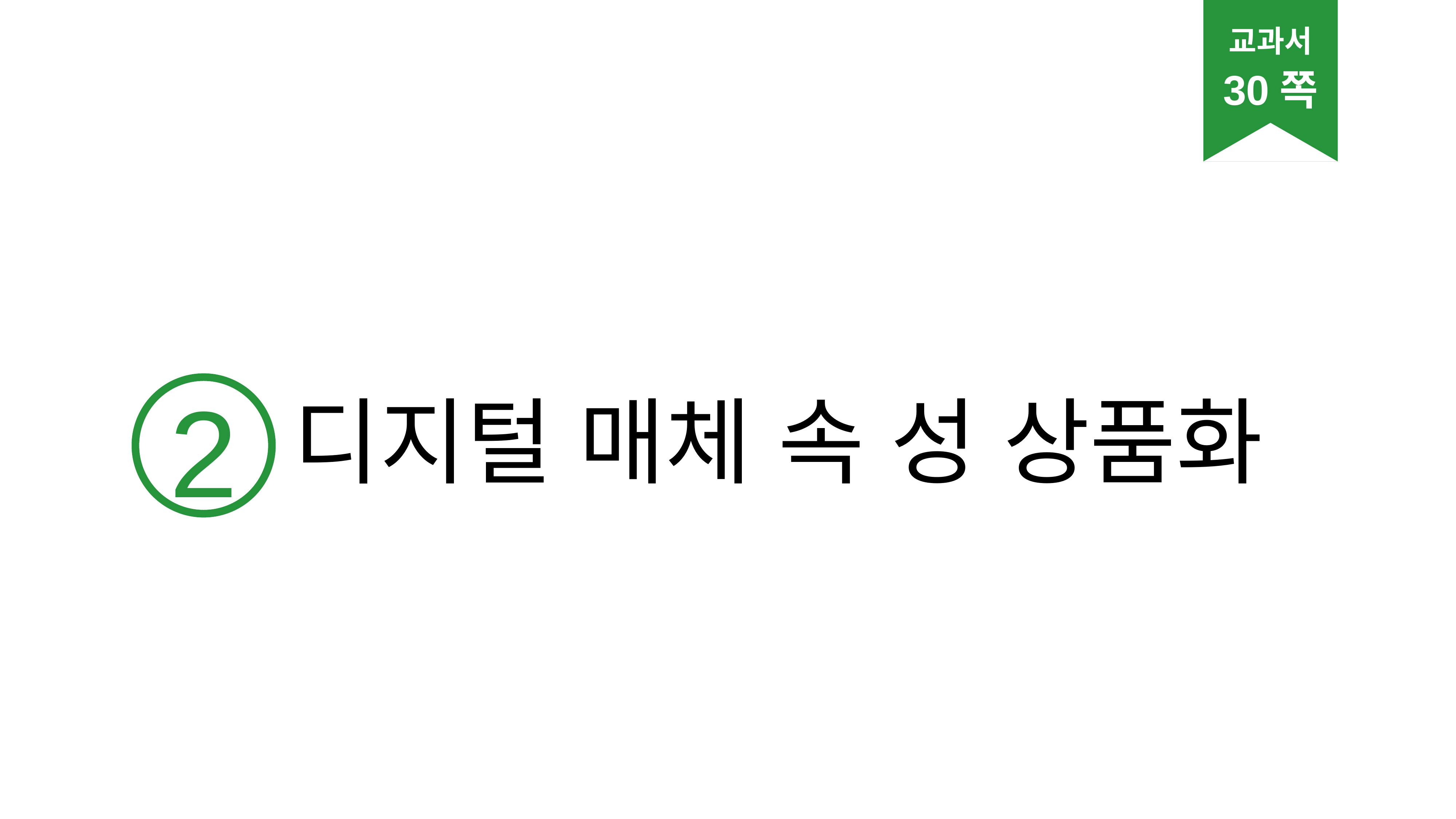

교과서
30쪽

2
디지털 매체 속 성 상품화